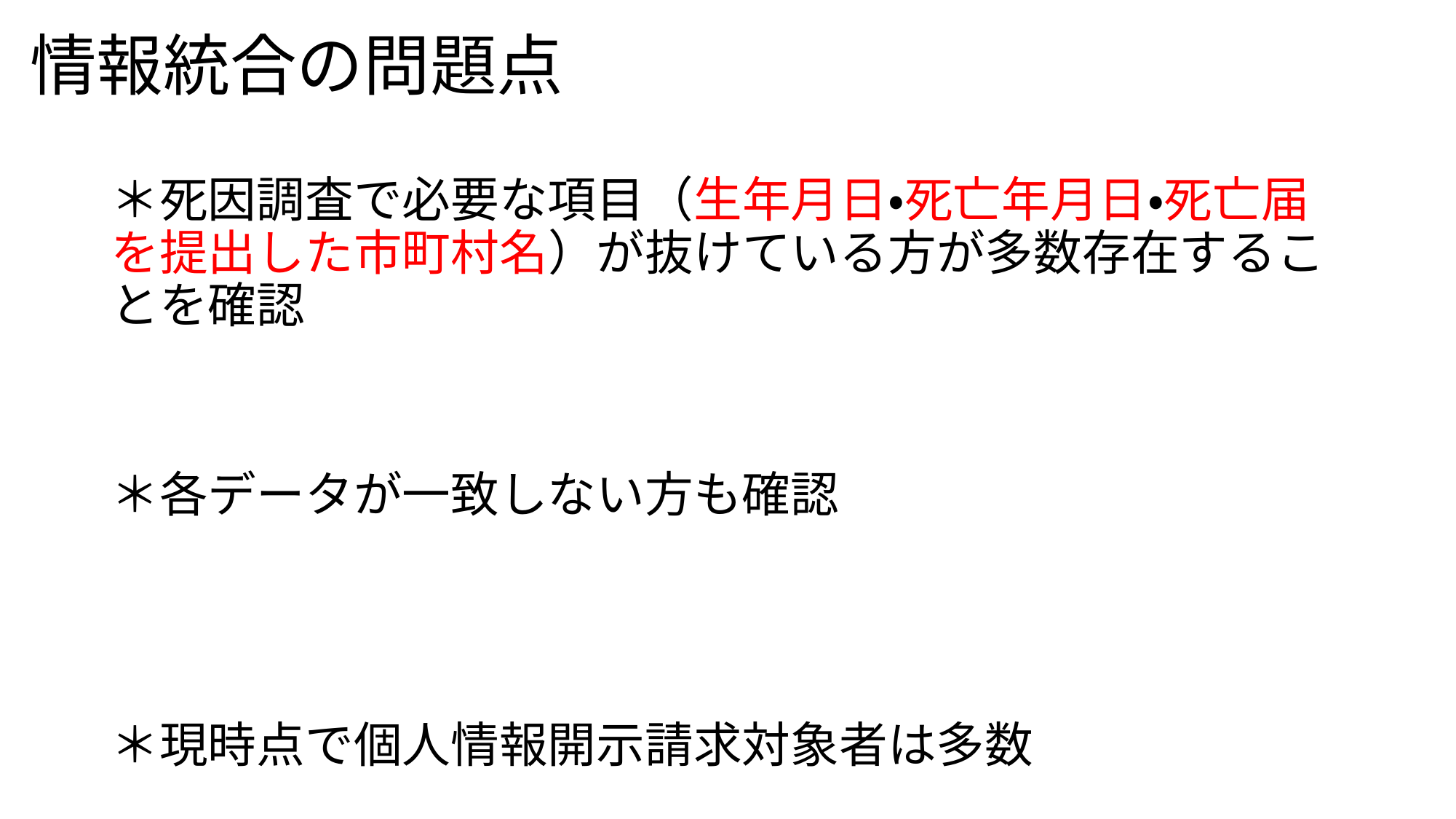

# 情報統合の問題点
＊死因調査で必要な項目（生年月日・死亡年月日・死亡届を提出した市町村名）が抜けている方が多数存在することを確認

＊各データが一致しない方も確認

＊現時点で個人情報開示請求対象者は多数